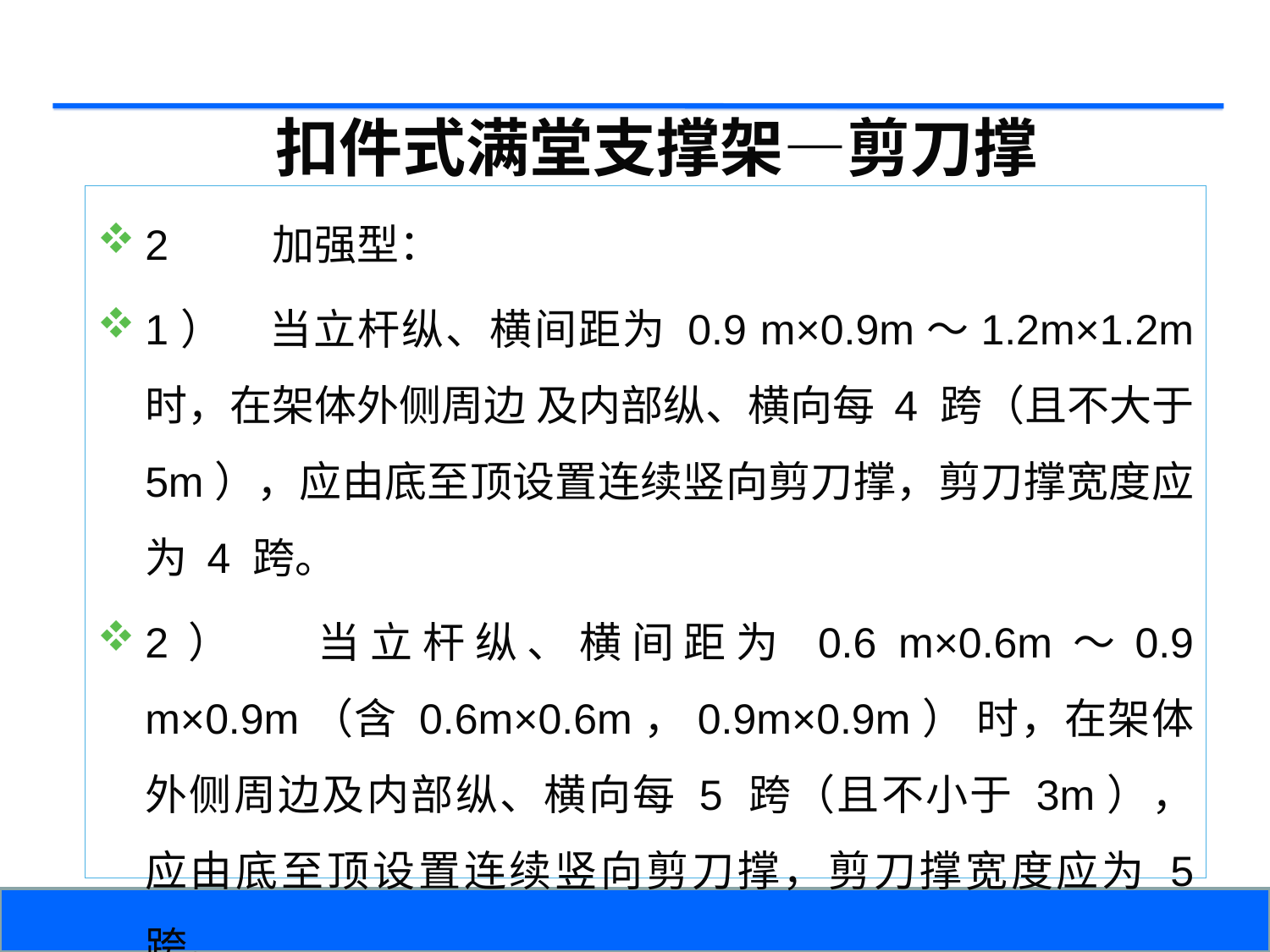

扣件式满堂支撑架—剪刀撑
2	加强型：
1）    当立杆纵、横间距为 0.9 m×0.9m～1.2m×1.2m 时，在架体外侧周边 及内部纵、横向每 4 跨（且不大于 5m），应由底至顶设置连续竖向剪刀撑，剪刀撑宽度应为 4 跨。
2）    当立杆纵、横间距为 0.6 m×0.6m～0.9 m×0.9m（含 0.6m×0.6m，0.9m×0.9m） 时，在架体外侧周边及内部纵、横向每 5 跨（且不小于 3m）， 应由底至顶设置连续竖向剪刀撑，剪刀撑宽度应为 5 跨。